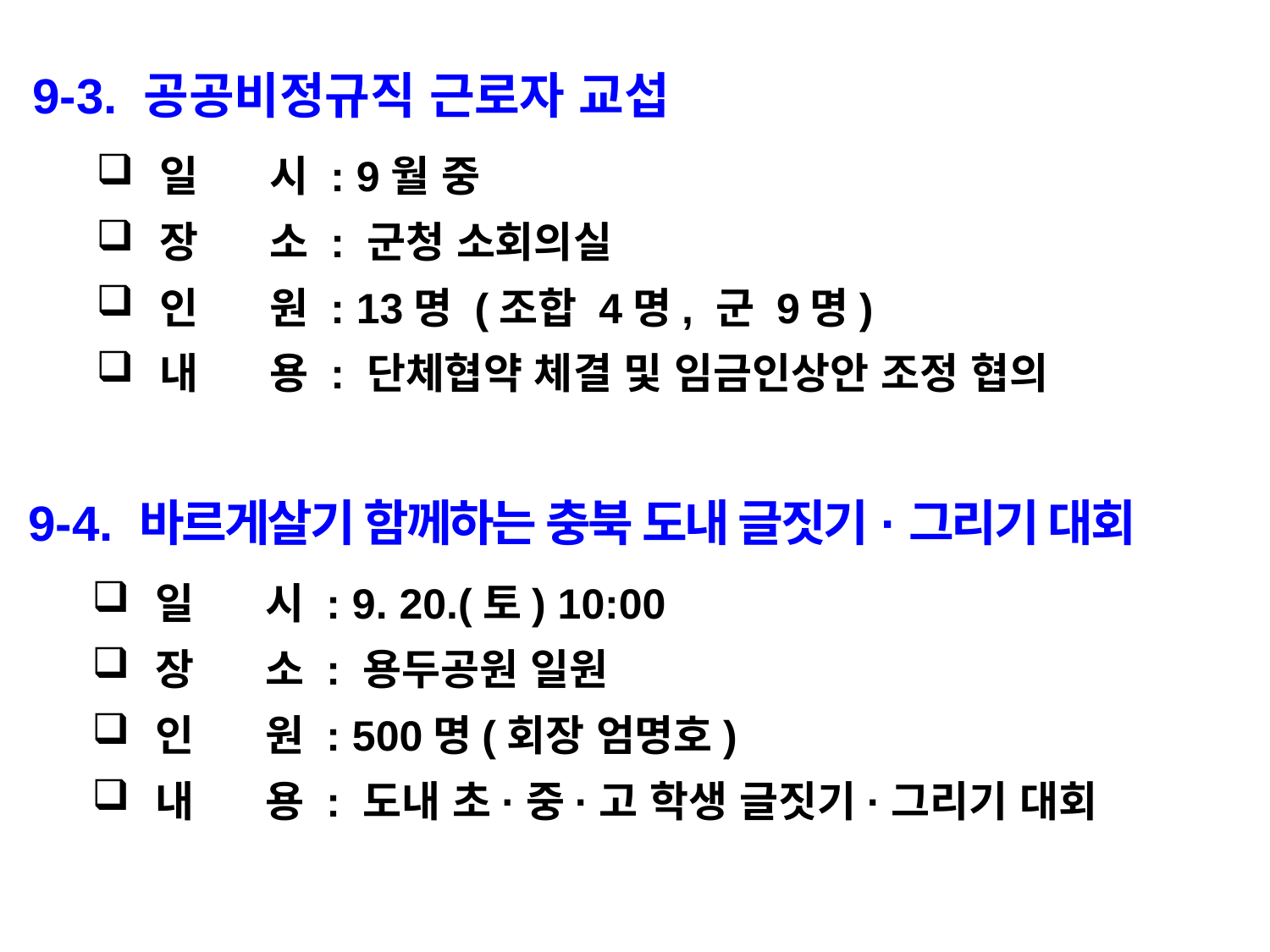

9-3. 공공비정규직 근로자 교섭
일      시 : 9월 중
장      소 : 군청 소회의실
인      원 : 13명 (조합 4명, 군 9명)
내      용 : 단체협약 체결 및 임금인상안 조정 협의
9-4. 바르게살기 함께하는 충북 도내 글짓기·그리기 대회
일      시 : 9. 20.(토) 10:00
장      소 : 용두공원 일원
인      원 : 500명(회장 엄명호)
내      용 : 도내 초·중·고 학생 글짓기·그리기 대회